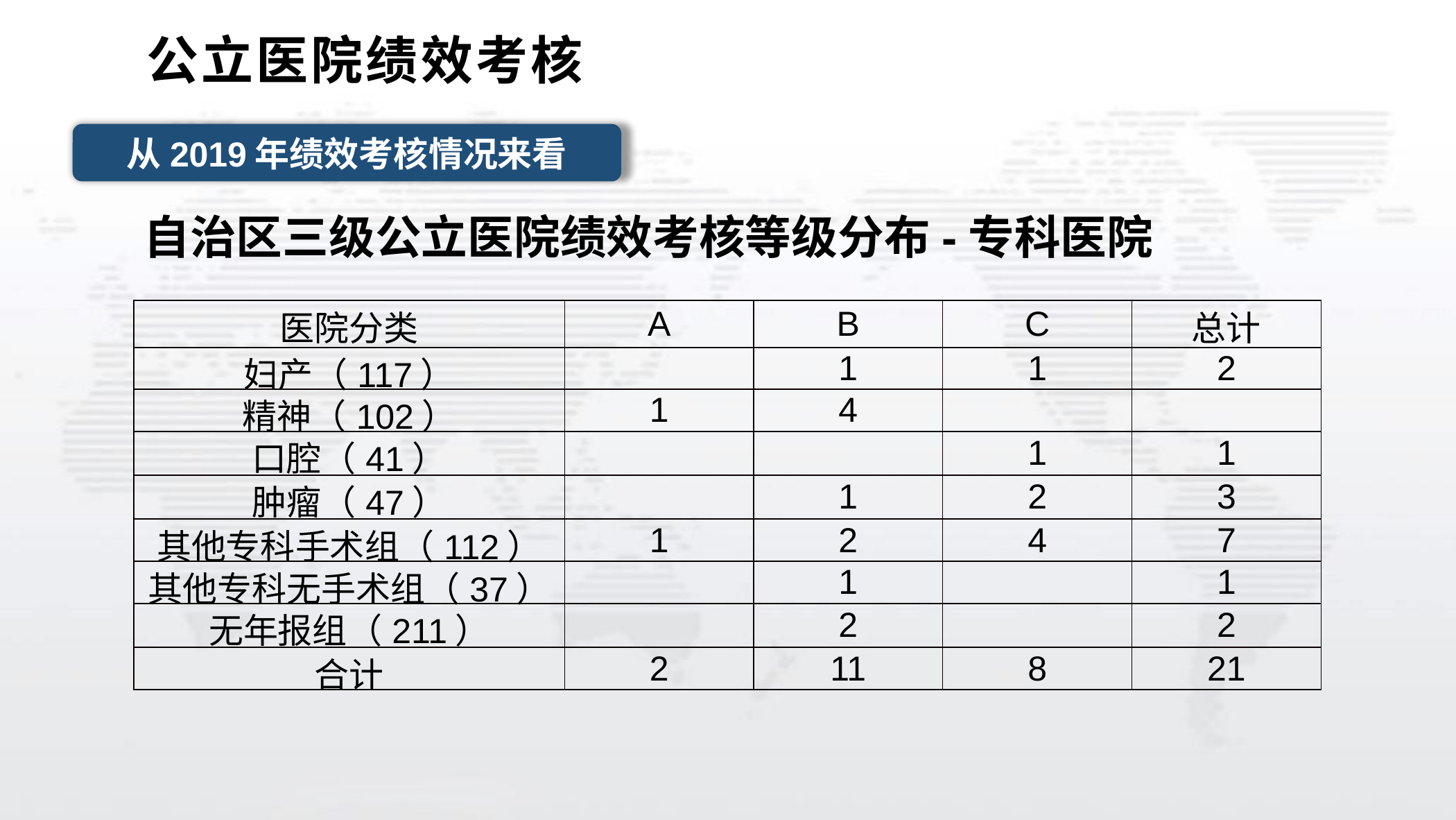

公立医院绩效考核
从2019年绩效考核情况来看
自治区三级公立医院绩效考核等级分布-专科医院
| 医院分类 | A | B | C | 总计 |
| --- | --- | --- | --- | --- |
| 妇产（117） |  | 1 | 1 | 2 |
| 精神（102） | 1 | 4 |  |  |
| 口腔（41） |  |  | 1 | 1 |
| 肿瘤（47） |  | 1 | 2 | 3 |
| 其他专科手术组（112） | 1 | 2 | 4 | 7 |
| 其他专科无手术组（37） |  | 1 |  | 1 |
| 无年报组（211） |  | 2 |  | 2 |
| 合计 | 2 | 11 | 8 | 21 |